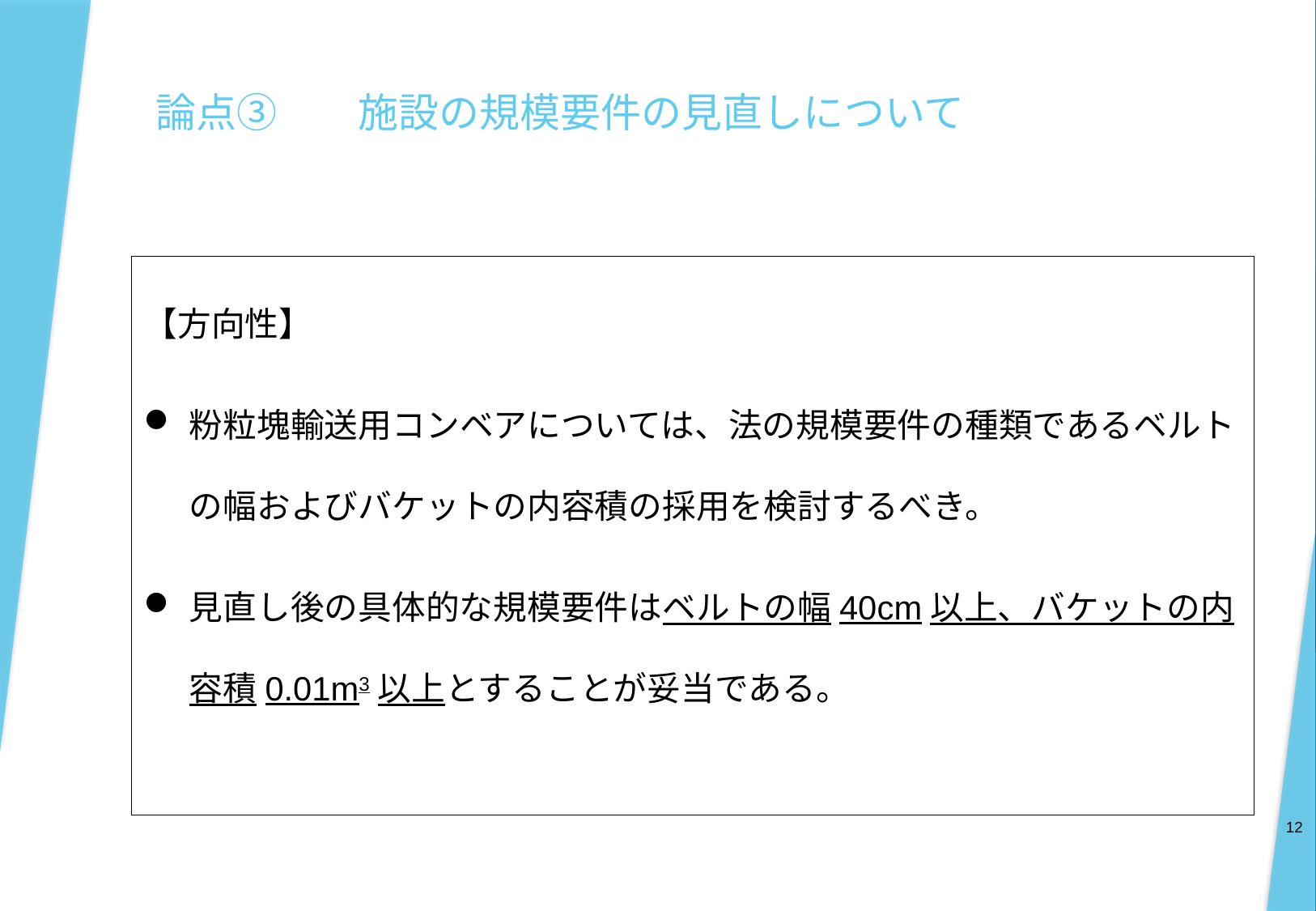

# 論点③　　施設の規模要件の見直しについて
【方向性】
粉粒塊輸送用コンベアについては、法の規模要件の種類であるベルトの幅およびバケットの内容積の採用を検討するべき。
見直し後の具体的な規模要件はベルトの幅40cm以上、バケットの内容積0.01m3以上とすることが妥当である。

12